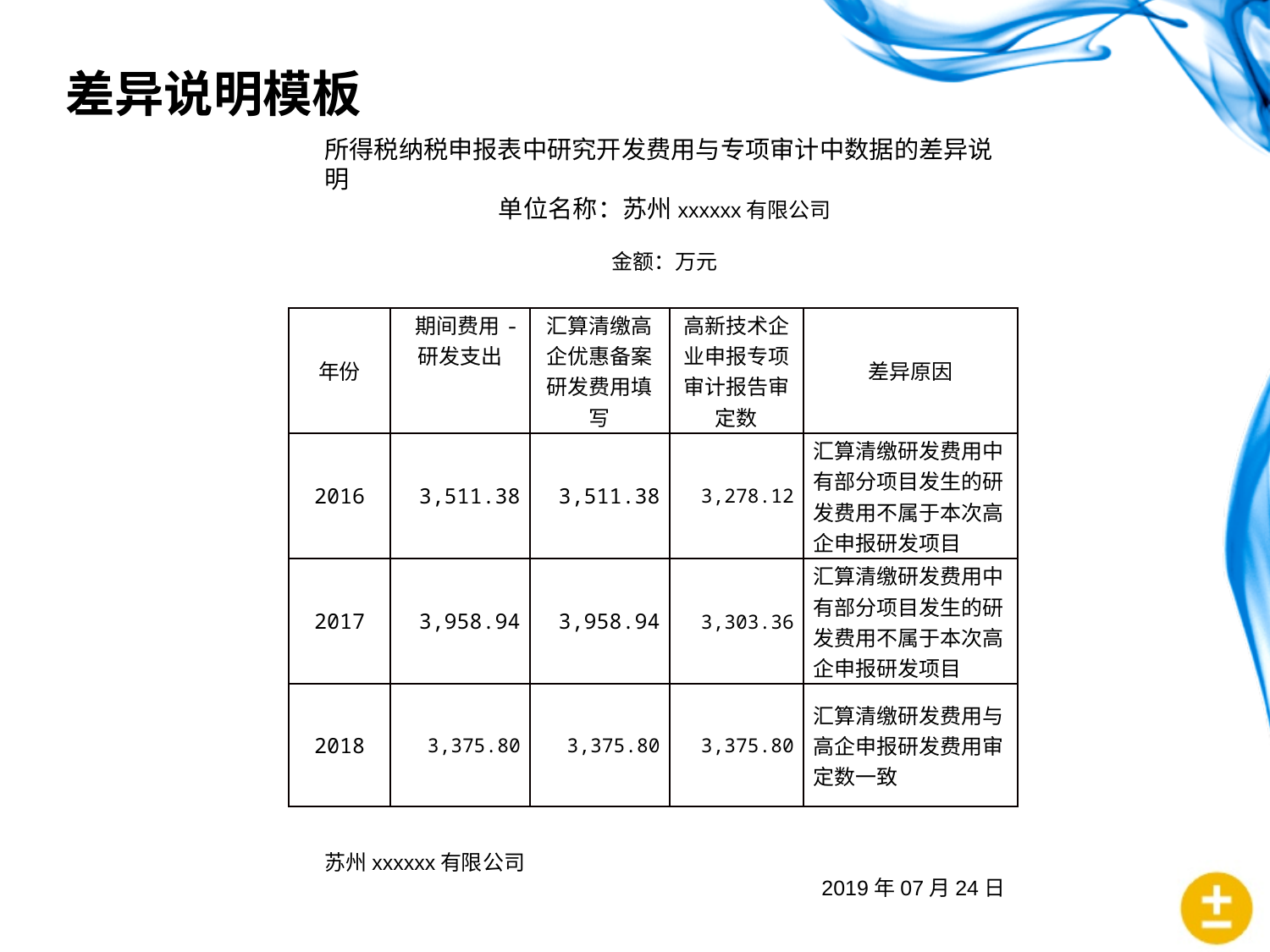

# 差异说明模板
所得税纳税申报表中研究开发费用与专项审计中数据的差异说明单位名称：苏州xxxxxx有限公司
 金额：万元
| 年份 | 期间费用-研发支出 | 汇算清缴高企优惠备案研发费用填写 | 高新技术企业申报专项审计报告审定数 | 差异原因 |
| --- | --- | --- | --- | --- |
| 2016 | 3,511.38 | 3,511.38 | 3,278.12 | 汇算清缴研发费用中有部分项目发生的研发费用不属于本次高企申报研发项目 |
| 2017 | 3,958.94 | 3,958.94 | 3,303.36 | 汇算清缴研发费用中有部分项目发生的研发费用不属于本次高企申报研发项目 |
| 2018 | 3,375.80 | 3,375.80 | 3,375.80 | 汇算清缴研发费用与高企申报研发费用审定数一致 |
    苏州xxxxxx有限公司        2019年07月24日